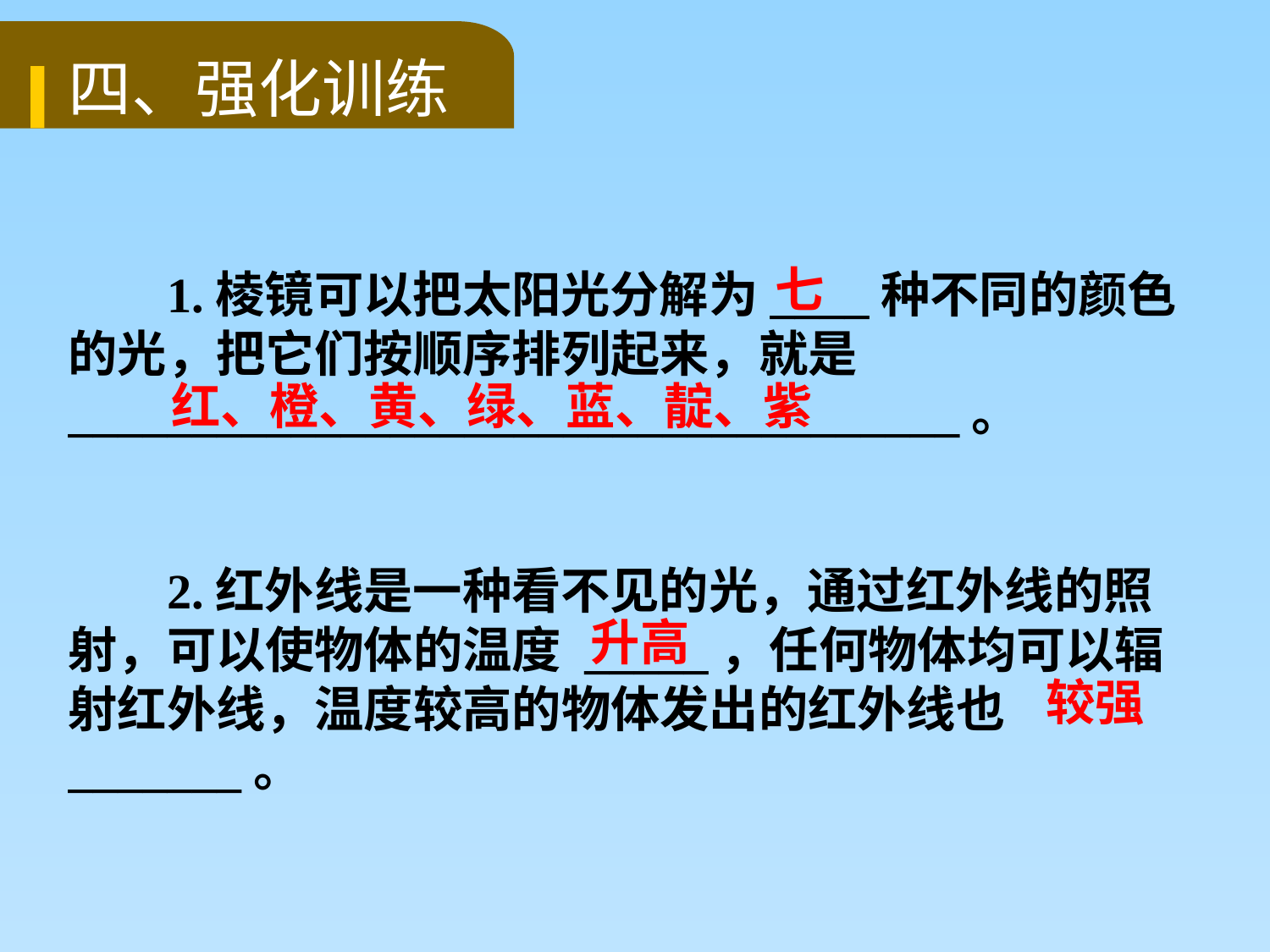

四、强化训练

七
     1.棱镜可以把太阳光分解为____种不同的颜色的光，把它们按顺序排列起来，就是____________________________________。

     2.红外线是一种看不见的光，通过红外线的照射，可以使物体的温度 _____，任何物体均可以辐射红外线，温度较高的物体发出的红外线也_______。
红、橙、黄、绿、蓝、靛、紫
升高
较强